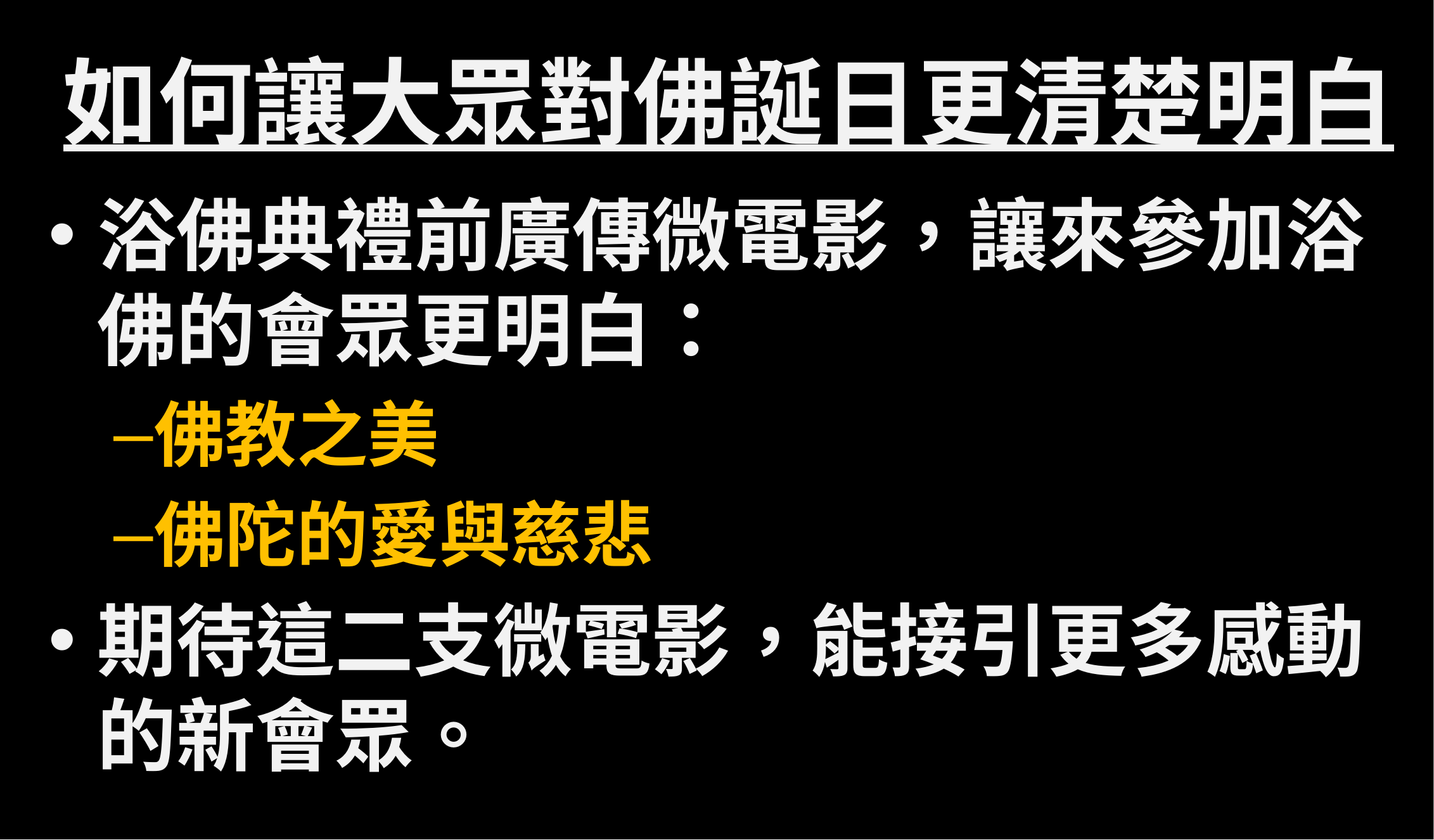

# 如何讓大眾對佛誕日更清楚明白
浴佛典禮前廣傳微電影，讓來參加浴佛的會眾更明白：
佛教之美
佛陀的愛與慈悲
期待這二支微電影，能接引更多感動的新會眾。